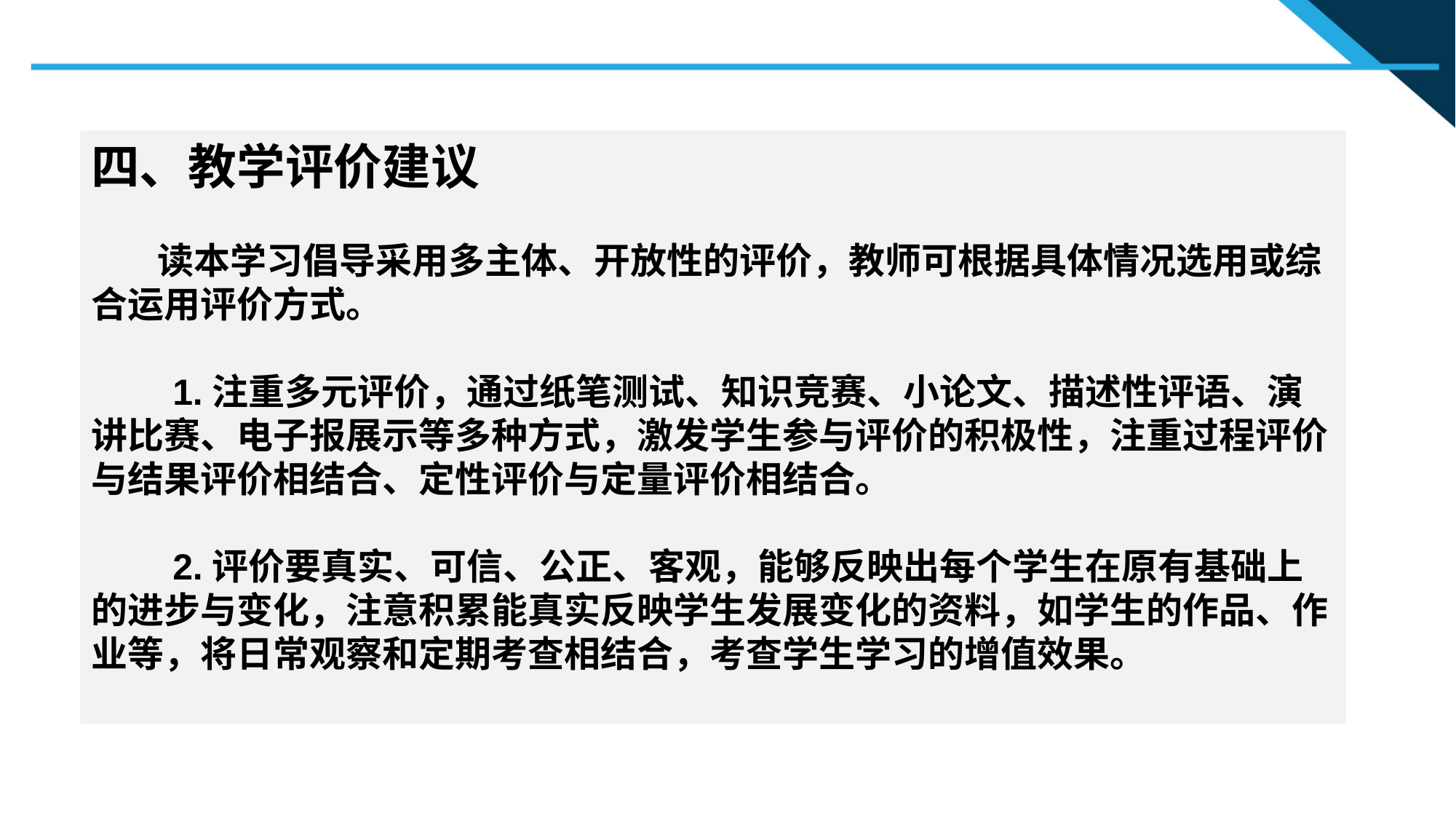

四、教学评价建议

       读本学习倡导采用多主体、开放性的评价，教师可根据具体情况选用或综合运用评价方式。

        1.注重多元评价，通过纸笔测试、知识竞赛、小论文、描述性评语、演讲比赛、电子报展示等多种方式，激发学生参与评价的积极性，注重过程评价与结果评价相结合、定性评价与定量评价相结合。

        2.评价要真实、可信、公正、客观，能够反映出每个学生在原有基础上的进步与变化，注意积累能真实反映学生发展变化的资料，如学生的作品、作业等，将日常观察和定期考查相结合，考查学生学习的增值效果。